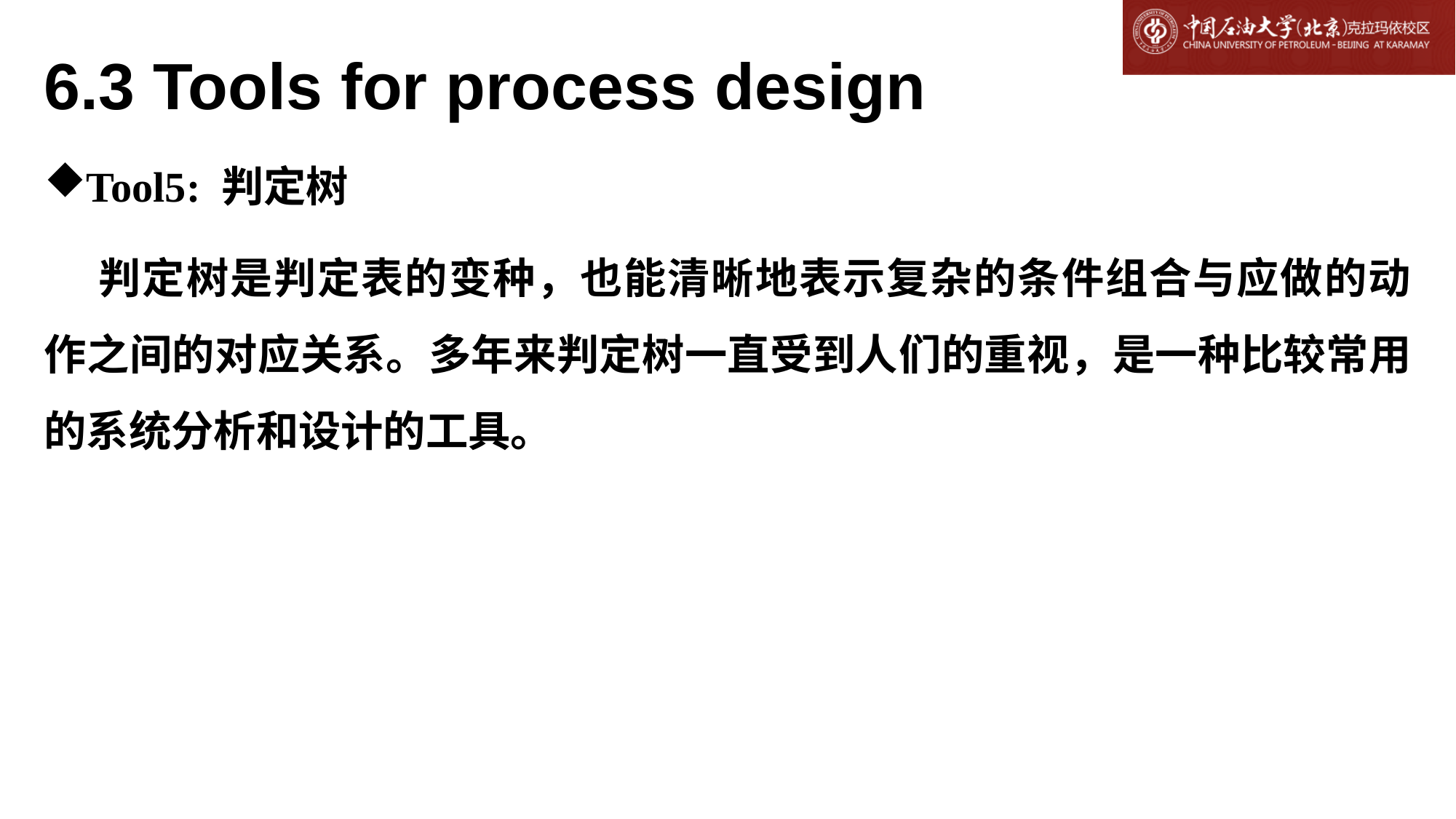

# 6.3 Tools for process design
Tool5: 判定树
判定树是判定表的变种，也能清晰地表示复杂的条件组合与应做的动作之间的对应关系。多年来判定树一直受到人们的重视，是一种比较常用的系统分析和设计的工具。